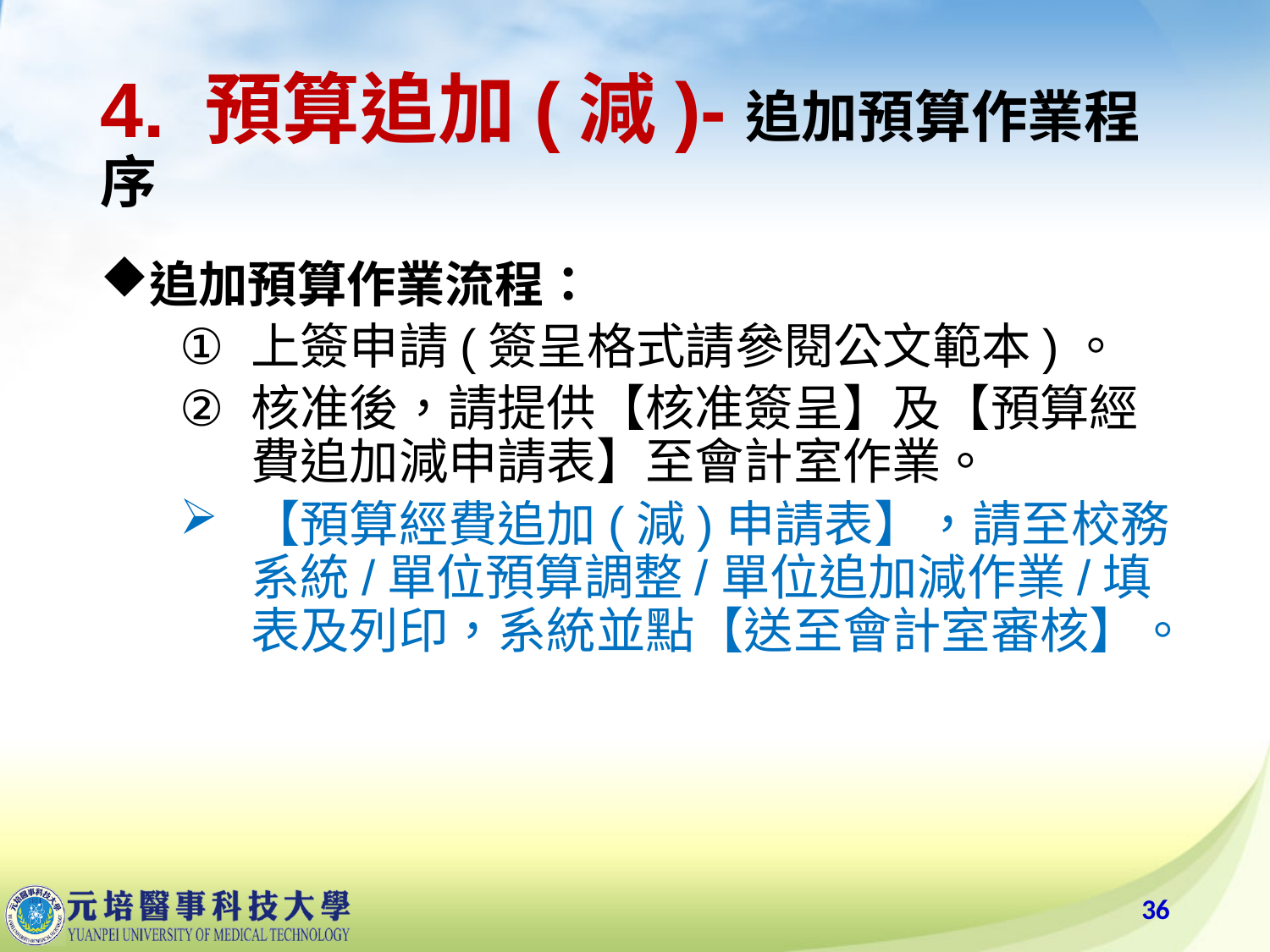

# 4. 預算追加(減)-追加預算作業程序
追加預算作業流程：
上簽申請(簽呈格式請參閱公文範本)。
核准後，請提供【核准簽呈】及【預算經費追加減申請表】至會計室作業。
【預算經費追加(減)申請表】，請至校務系統/單位預算調整/單位追加減作業/填表及列印，系統並點【送至會計室審核】。

36